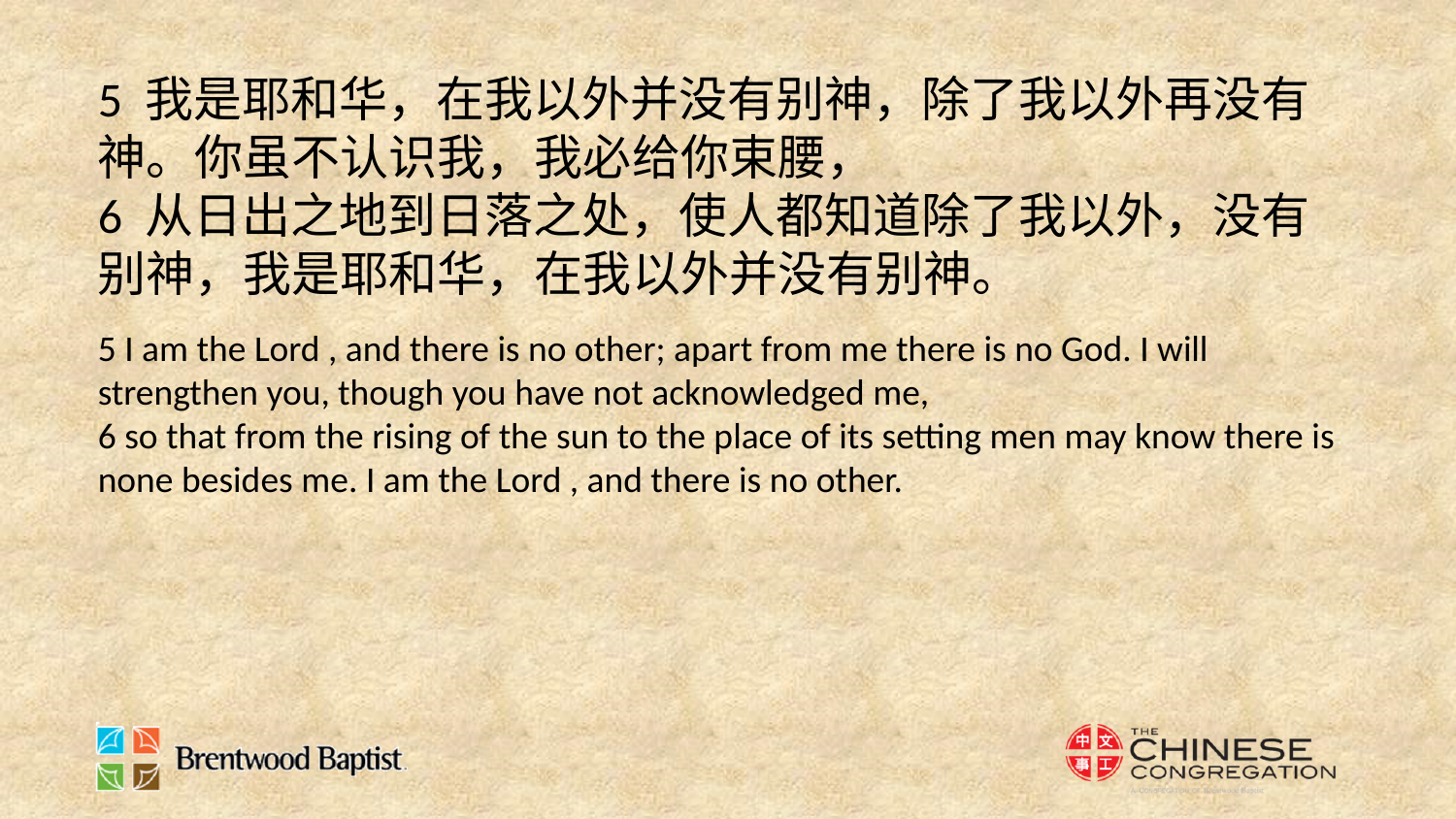

5 我是耶和华，在我以外并没有别神，除了我以外再没有神。你虽不认识我，我必给你束腰，
6 从日出之地到日落之处，使人都知道除了我以外，没有别神，我是耶和华，在我以外并没有别神。

5 I am the Lord , and there is no other; apart from me there is no God. I will strengthen you, though you have not acknowledged me,
6 so that from the rising of the sun to the place of its setting men may know there is none besides me. I am the Lord , and there is no other.